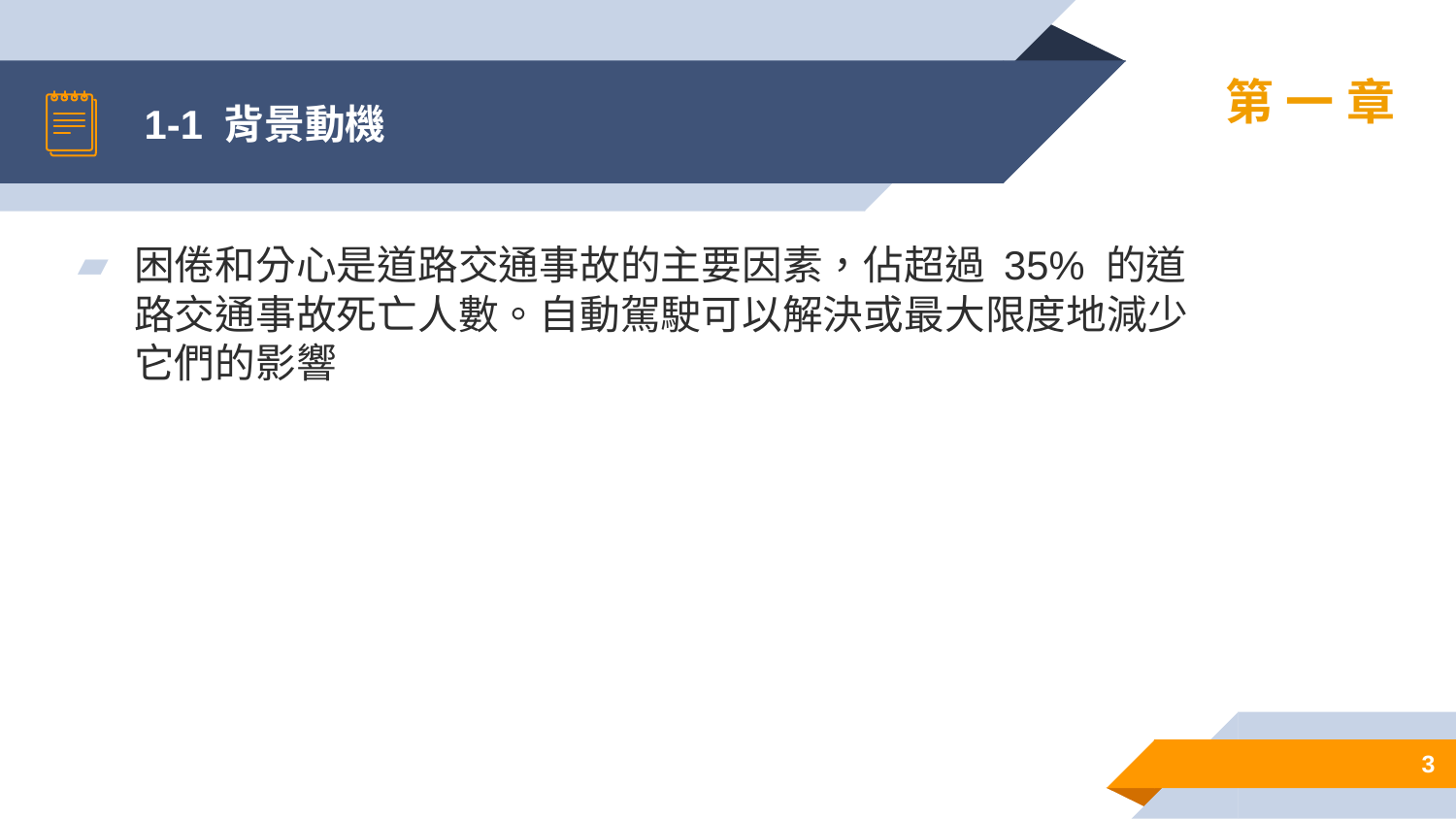

# 1-1 背景動機
第一章

困倦和分心是道路交通事故的主要因素，佔超過 35% 的道路交通事故死亡人數。自動駕駛可以解決或最大限度地減少它們的影響
3